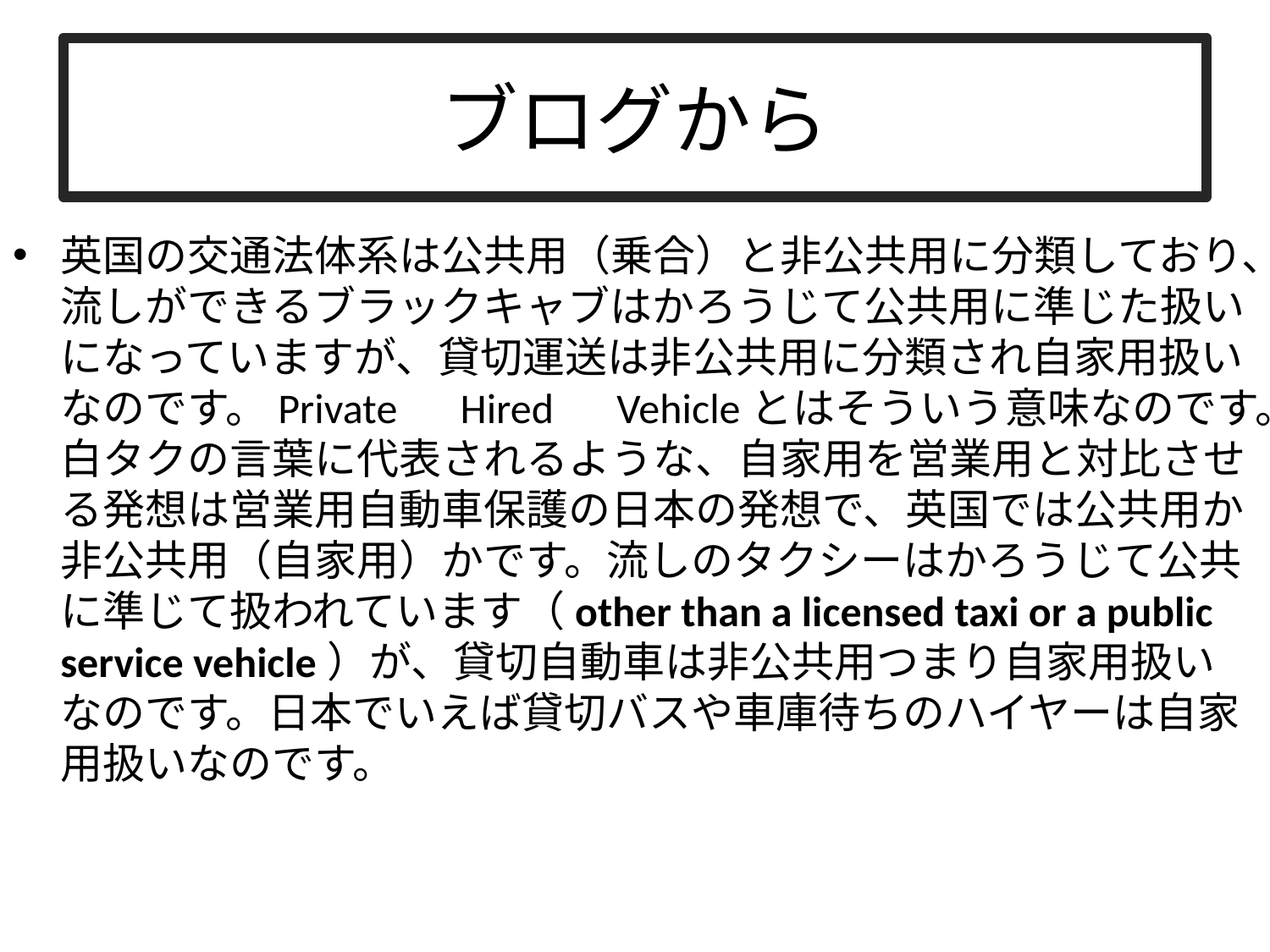

# ブログから
英国の交通法体系は公共用（乗合）と非公共用に分類しており、流しができるブラックキャブはかろうじて公共用に準じた扱いになっていますが、貸切運送は非公共用に分類され自家用扱いなのです。Private　Hired　Vehicleとはそういう意味なのです。白タクの言葉に代表されるような、自家用を営業用と対比させる発想は営業用自動車保護の日本の発想で、英国では公共用か非公共用（自家用）かです。流しのタクシーはかろうじて公共に準じて扱われています（other than a licensed taxi or a public service vehicle）が、貸切自動車は非公共用つまり自家用扱いなのです。日本でいえば貸切バスや車庫待ちのハイヤーは自家用扱いなのです。